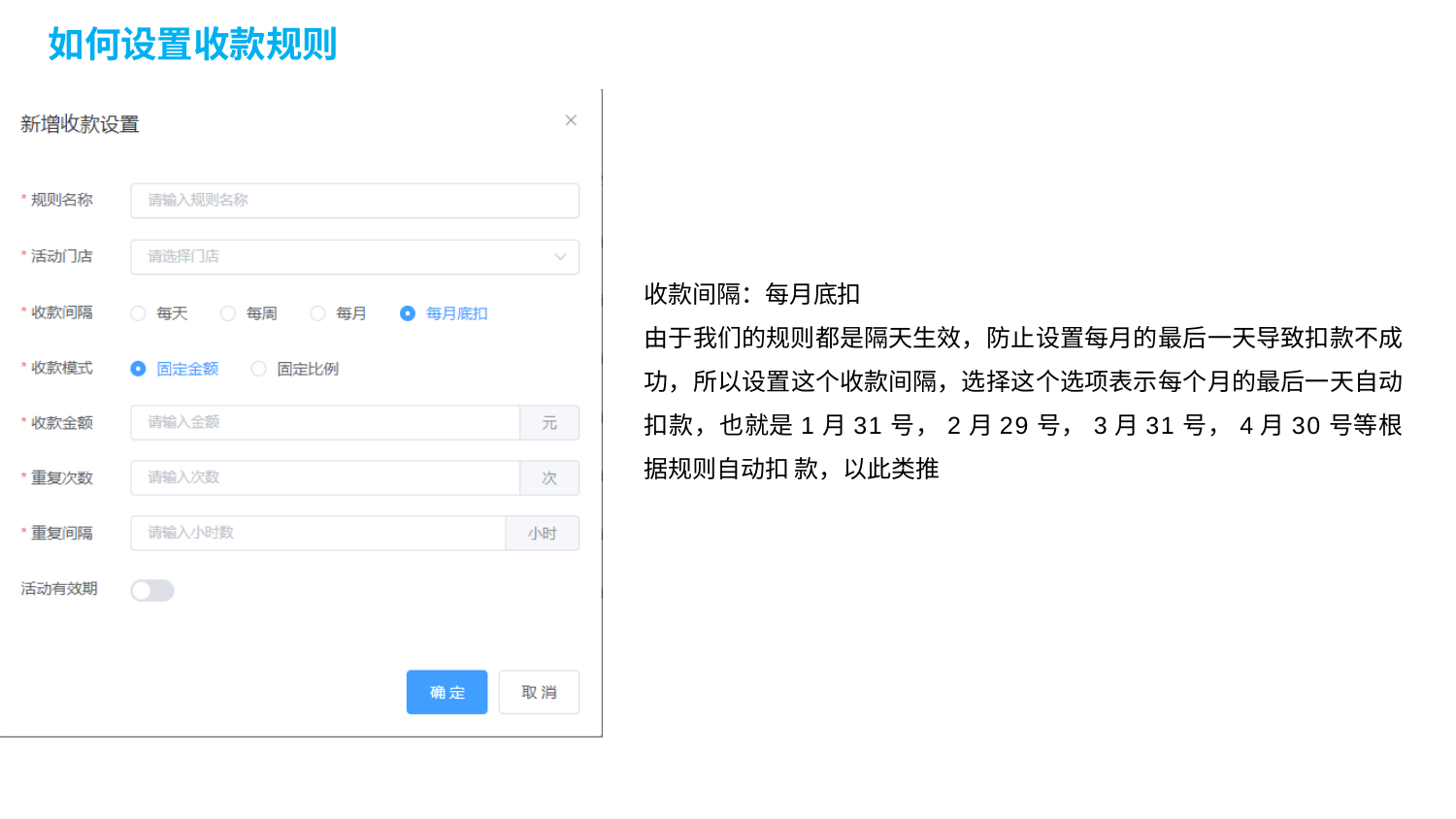

# 如何设置收款规则

收款间隔：每月底扣
由于我们的规则都是隔天生效，防止设置每月的最后一天导致扣款不成 功，所以设置这个收款间隔，选择这个选项表示每个月的最后一天自动 扣款，也就是1月31号，2月29号，3月31号，4月30号等根据规则自动扣 款，以此类推